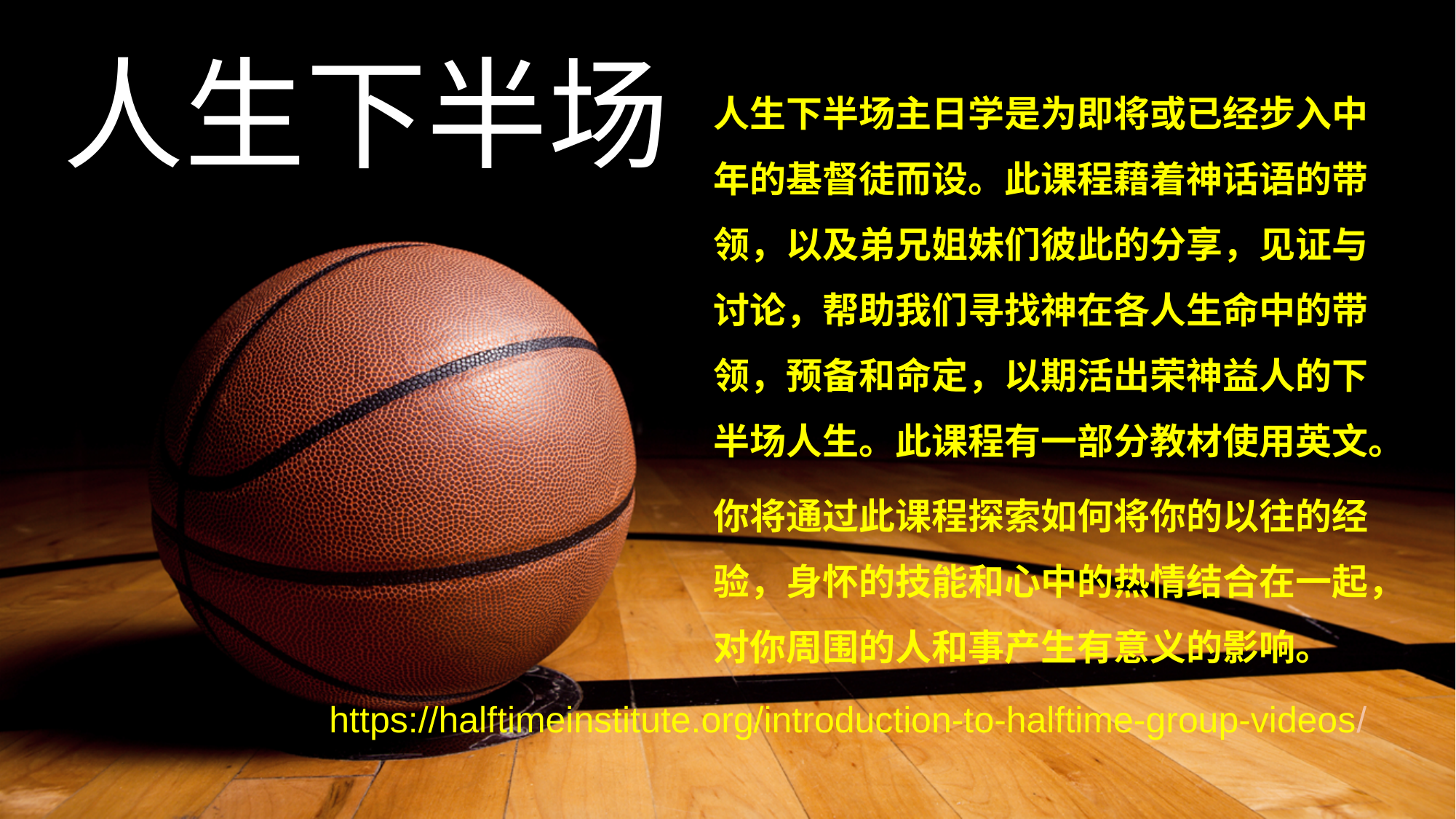

# 人生下半场
人生下半场主日学是为即将或已经步入中年的基督徒而设。此课程藉着神话语的带领，以及弟兄姐妹们彼此的分享，见证与讨论，帮助我们寻找神在各人生命中的带领，预备和命定，以期活出荣神益人的下半场人生。此课程有一部分教材使用英文。
你将通过此课程探索如何将你的以往的经验，身怀的技能和心中的热情结合在一起，对你周围的人和事产生有意义的影响。

https://halftimeinstitute.org/introduction-to-halftime-group-videos/